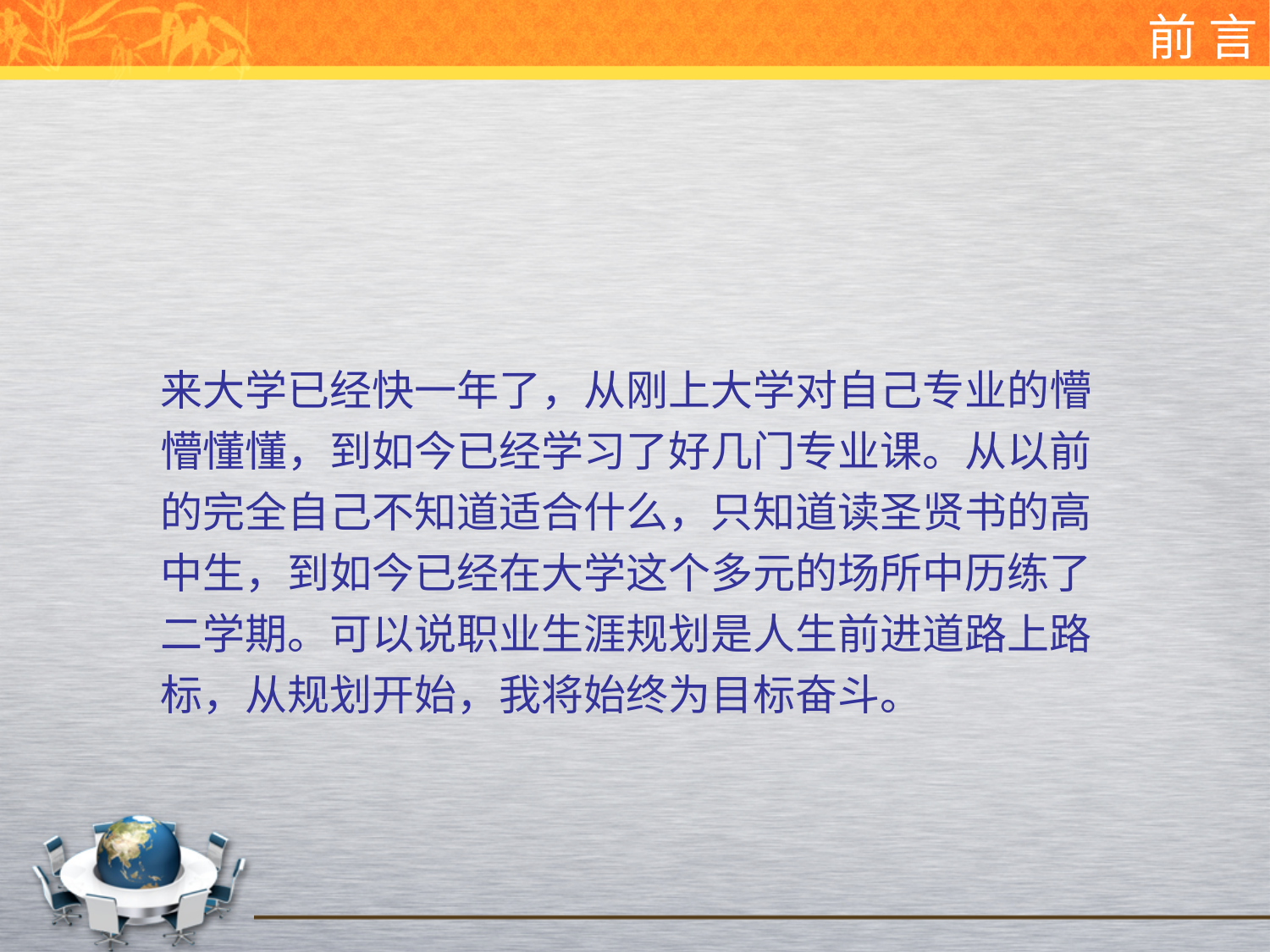

前 言
来大学已经快一年了，从刚上大学对自己专业的懵懵懂懂，到如今已经学习了好几门专业课。从以前的完全自己不知道适合什么，只知道读圣贤书的高中生，到如今已经在大学这个多元的场所中历练了二学期。可以说职业生涯规划是人生前进道路上路标，从规划开始，我将始终为目标奋斗。